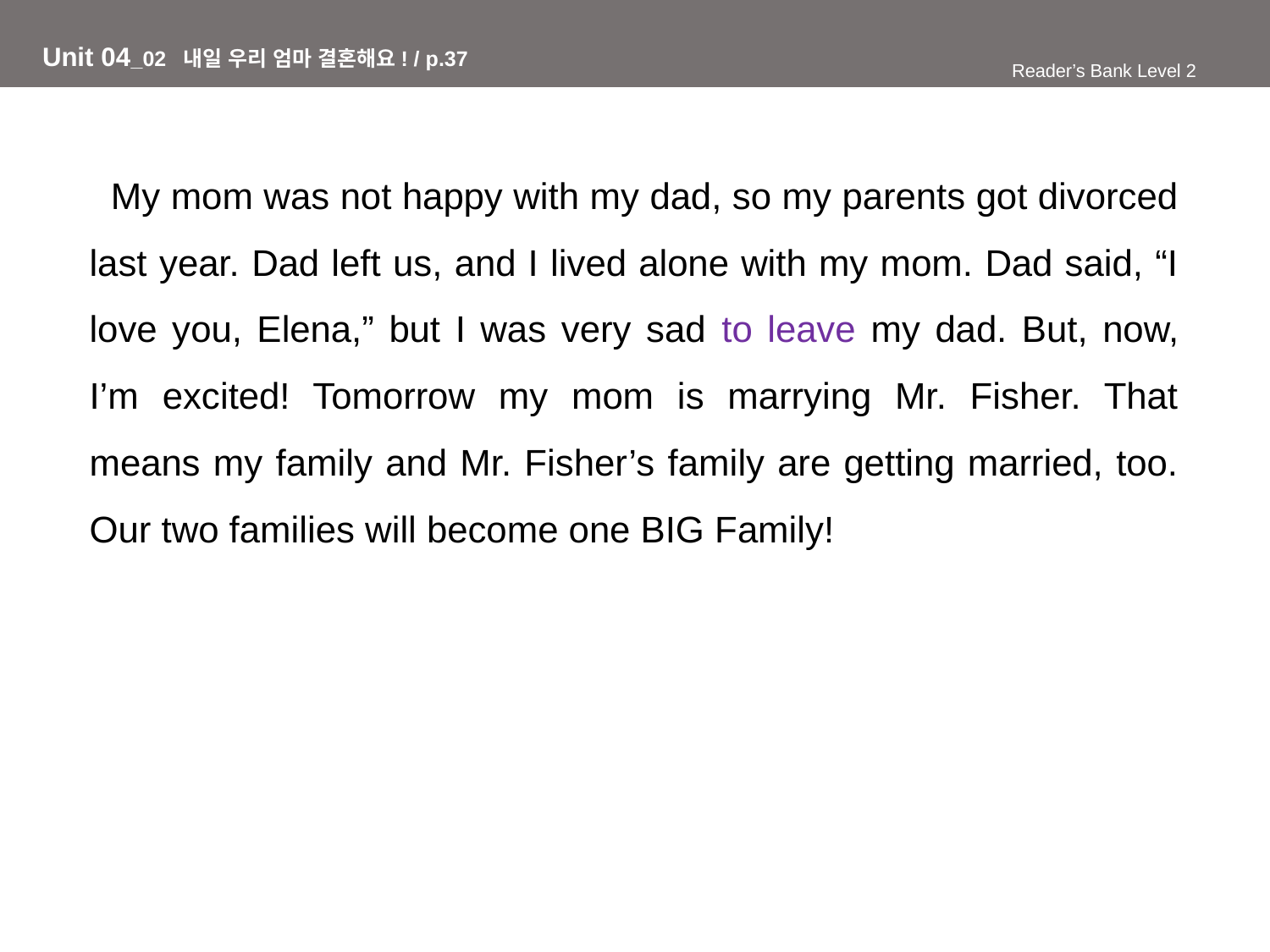

# Unit 04_02  내일 우리 엄마 결혼해요! / p.37
Reader’s Bank Level 2

  My mom was not happy with my dad, so my parents got divorced last year. Dad left us, and I lived alone with my mom. Dad said, “I love you, Elena,” but I was very sad to leave my dad. But, now, I’m excited! Tomorrow my mom is marrying Mr. Fisher. That means my family and Mr. Fisher’s family are getting married, too. Our two families will become one BIG Family!